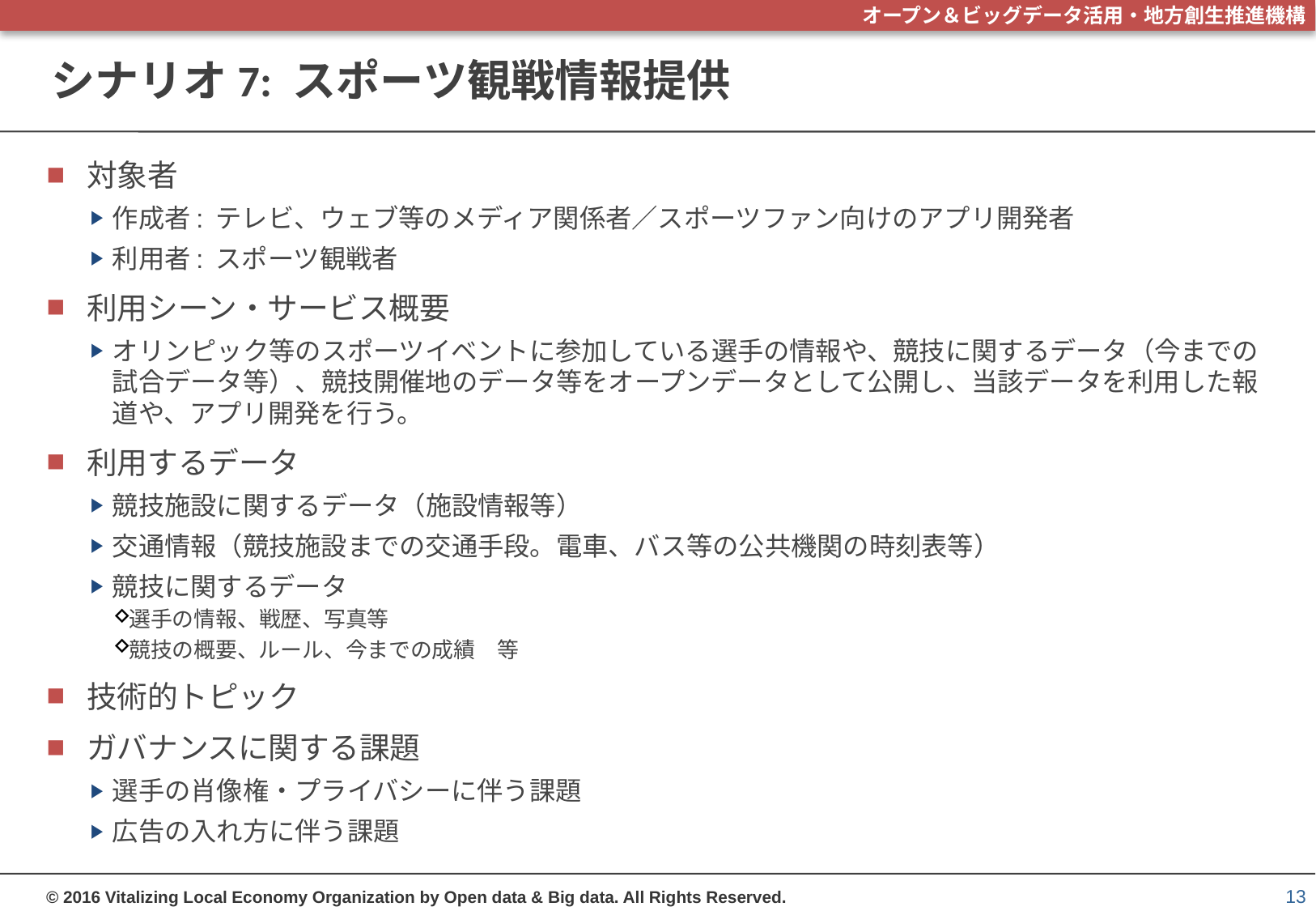

# シナリオ7: スポーツ観戦情報提供
対象者
作成者: テレビ、ウェブ等のメディア関係者／スポーツファン向けのアプリ開発者
利用者: スポーツ観戦者
利用シーン・サービス概要
オリンピック等のスポーツイベントに参加している選手の情報や、競技に関するデータ（今までの試合データ等）、競技開催地のデータ等をオープンデータとして公開し、当該データを利用した報道や、アプリ開発を行う。
利用するデータ
競技施設に関するデータ（施設情報等）
交通情報（競技施設までの交通手段。電車、バス等の公共機関の時刻表等）
競技に関するデータ
選手の情報、戦歴、写真等
競技の概要、ルール、今までの成績　等
技術的トピック
ガバナンスに関する課題
選手の肖像権・プライバシーに伴う課題
広告の入れ方に伴う課題

13